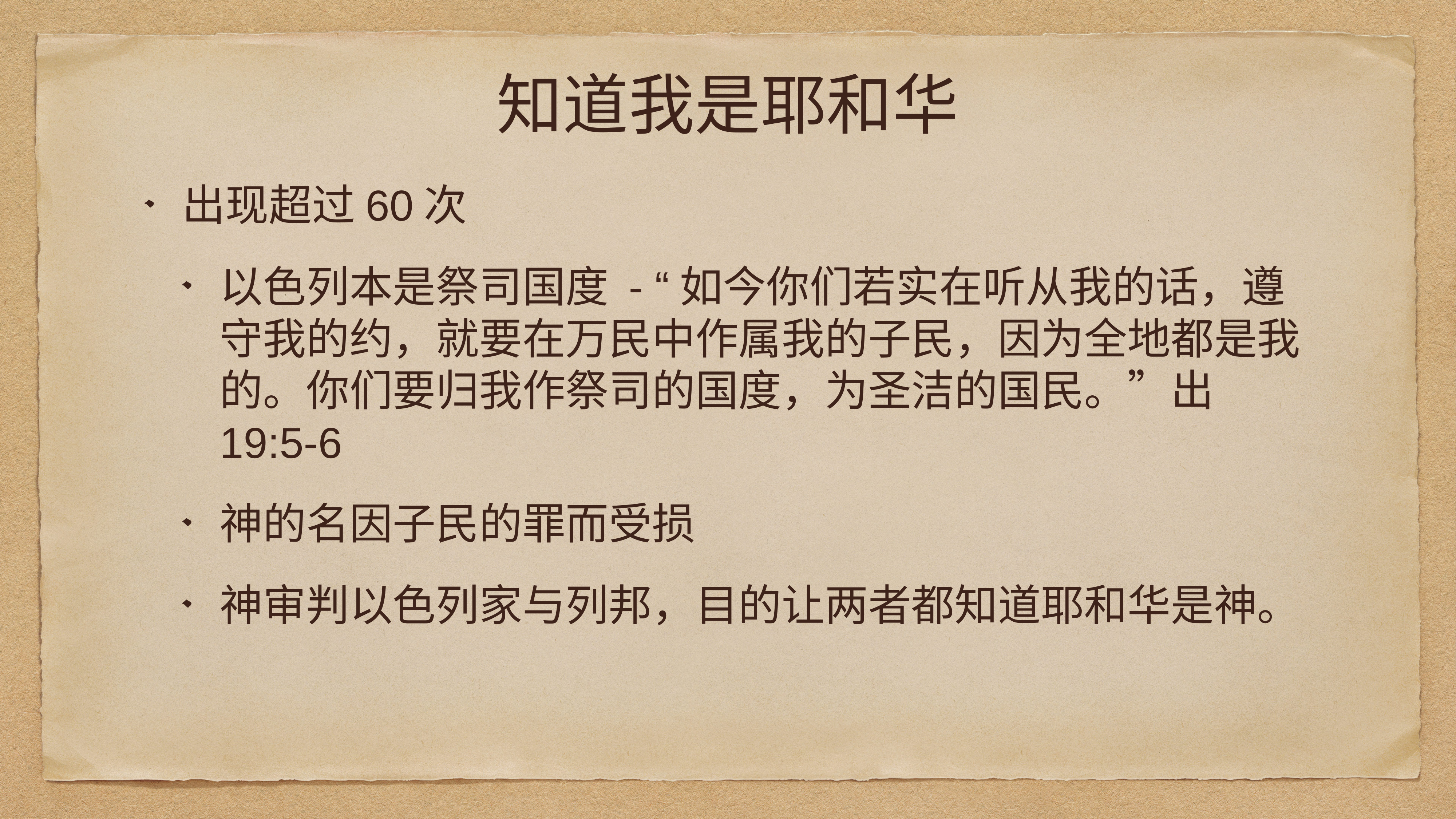

# 知道我是耶和华
出现超过60次
以色列本是祭司国度 - “如今你们若实在听从我的话，遵守我的约，就要在万民中作属我的子民，因为全地都是我的。你们要归我作祭司的国度，为圣洁的国民。”出19:5-6
神的名因子民的罪而受损
神审判以色列家与列邦，目的让两者都知道耶和华是神。